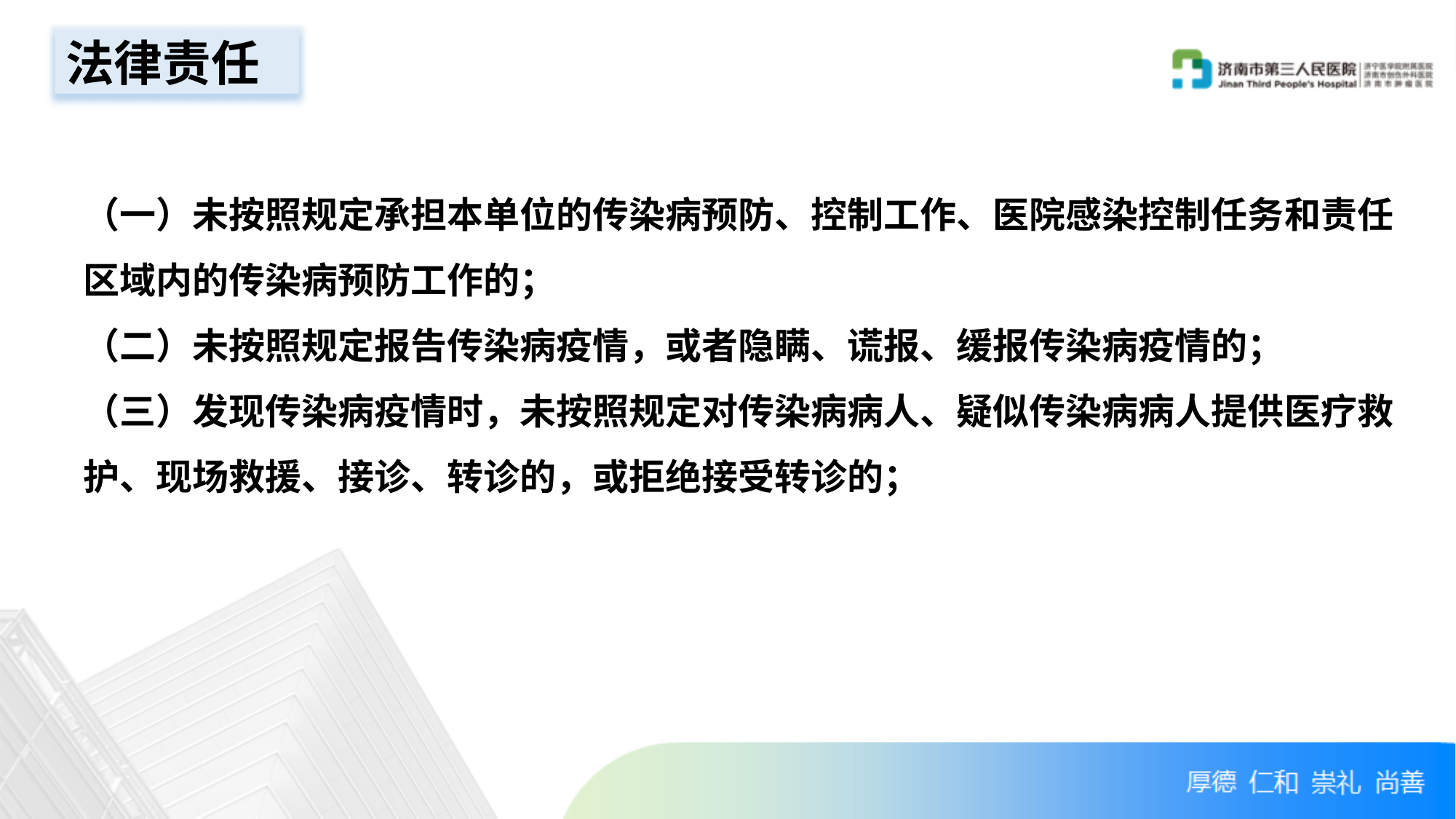

法律责任
（一）未按照规定承担本单位的传染病预防、控制工作、医院感染控制任务和责任区域内的传染病预防工作的；
（二）未按照规定报告传染病疫情，或者隐瞒、谎报、缓报传染病疫情的；
（三）发现传染病疫情时，未按照规定对传染病病人、疑似传染病病人提供医疗救护、现场救援、接诊、转诊的，或拒绝接受转诊的；